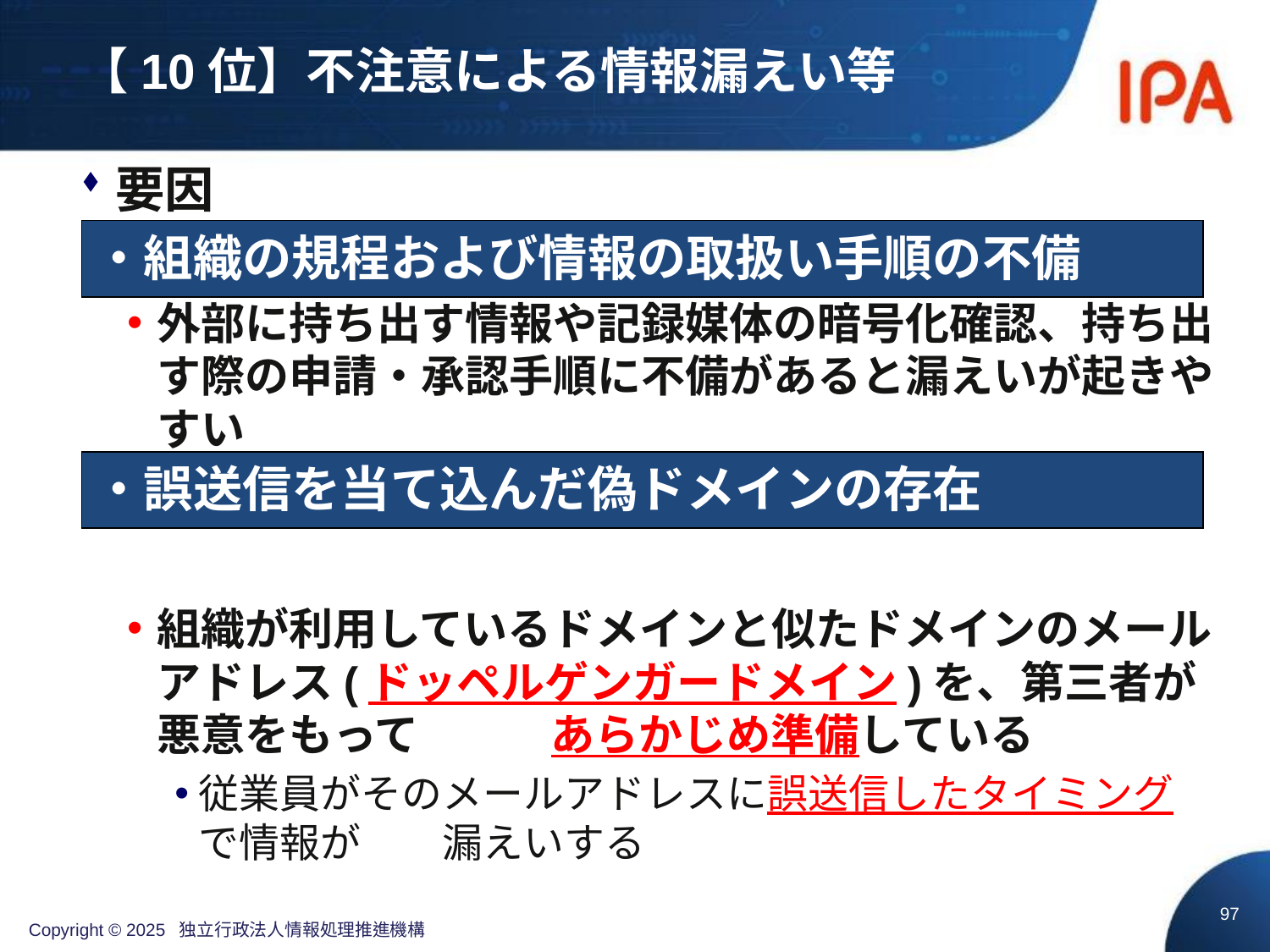

# 【10位】不注意による情報漏えい等
要因

外部に持ち出す情報や記録媒体の暗号化確認、持ち出す際の申請・承認手順に不備があると漏えいが起きやすい

組織が利用しているドメインと似たドメインのメールアドレス(ドッペルゲンガードメイン)を、第三者が悪意をもって　　　あらかじめ準備している
従業員がそのメールアドレスに誤送信したタイミングで情報が　　漏えいする
・組織の規程および情報の取扱い手順の不備
・誤送信を当て込んだ偽ドメインの存在
97
Copyright © 2025  独立行政法人情報処理推進機構